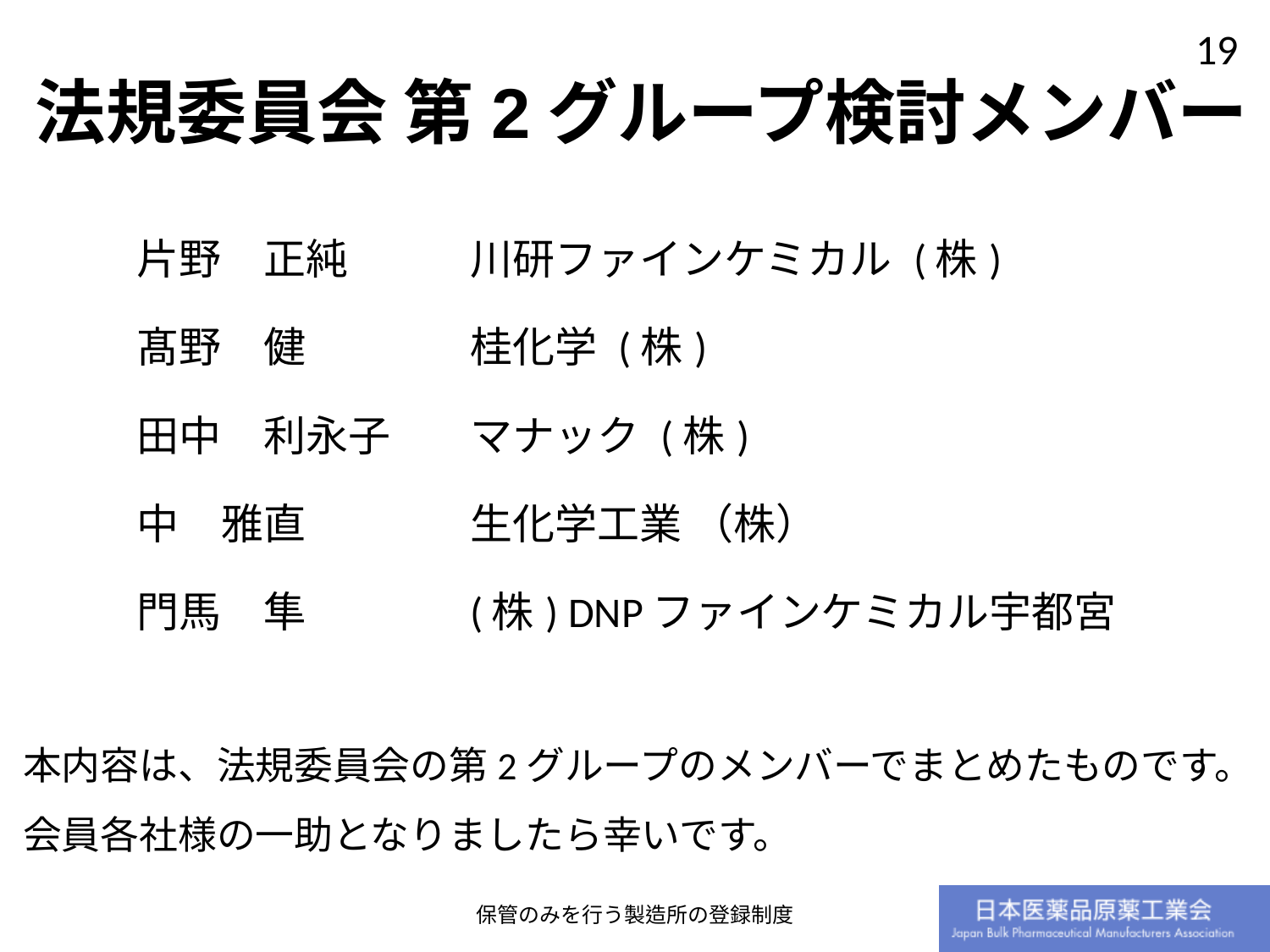

法規委員会 第2グループ検討メンバー
|  |  |
| --- | --- |
|  |  |
|  |  |
|  |  |
|  |  |
| 片野　正純 | 川研ファインケミカル (株) |
| --- | --- |
| 髙野　健 | 桂化学 (株) |
| 田中　利永子 | マナック (株) |
| 中　雅直 | 生化学工業 （株） |
| 門馬　隼 | (株) DNPファインケミカル宇都宮 |
本内容は、法規委員会の第2グループのメンバーでまとめたものです。
会員各社様の一助となりましたら幸いです。
保管のみを行う製造所の登録制度